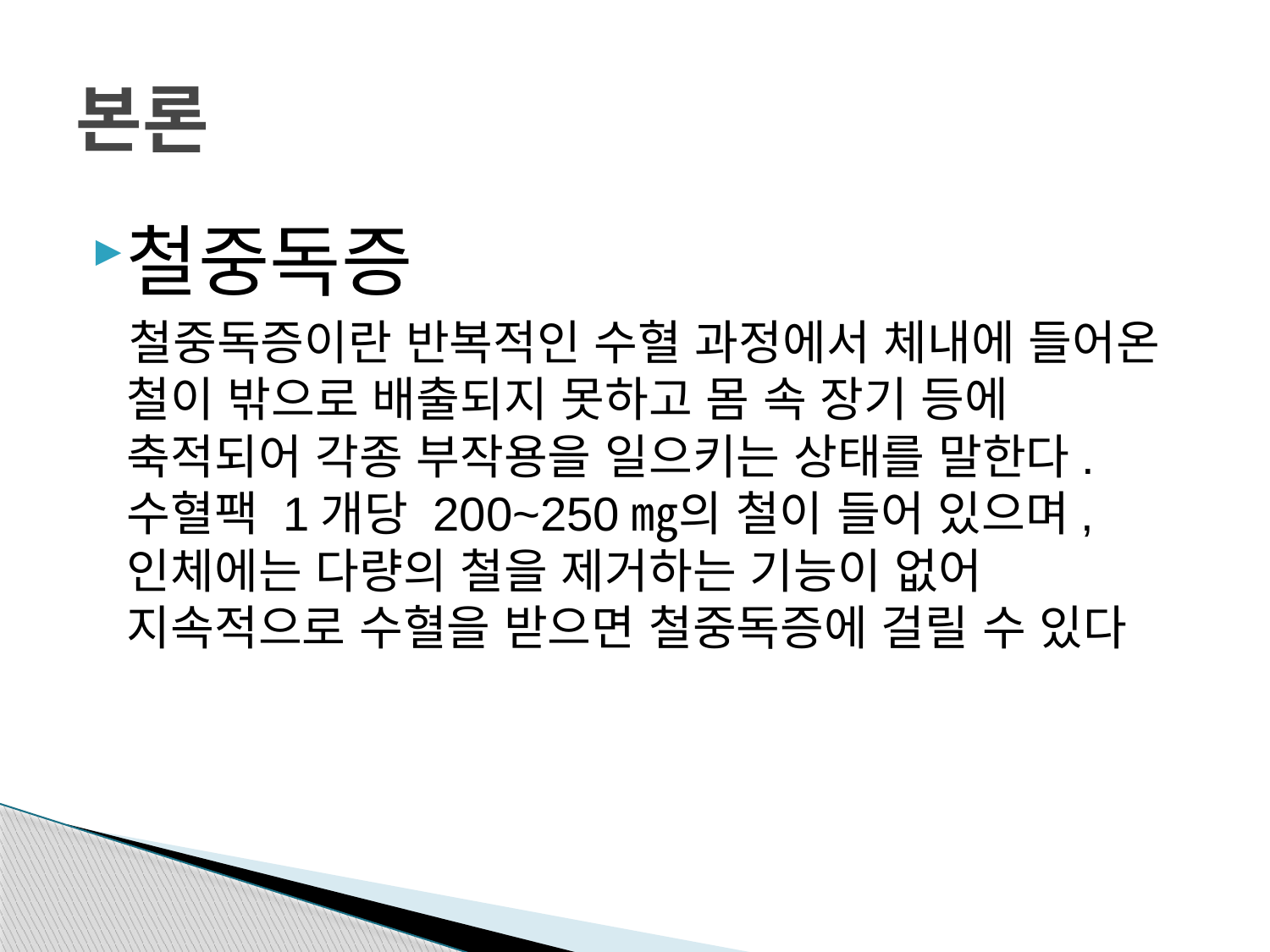

# 본론
철중독증
  철중독증이란 반복적인 수혈 과정에서 체내에 들어온 철이 밖으로 배출되지 못하고 몸 속 장기 등에 축적되어 각종 부작용을 일으키는 상태를 말한다. 수혈팩 1개당 200~250㎎의 철이 들어 있으며, 인체에는 다량의 철을 제거하는 기능이 없어 지속적으로 수혈을 받으면 철중독증에 걸릴 수 있다